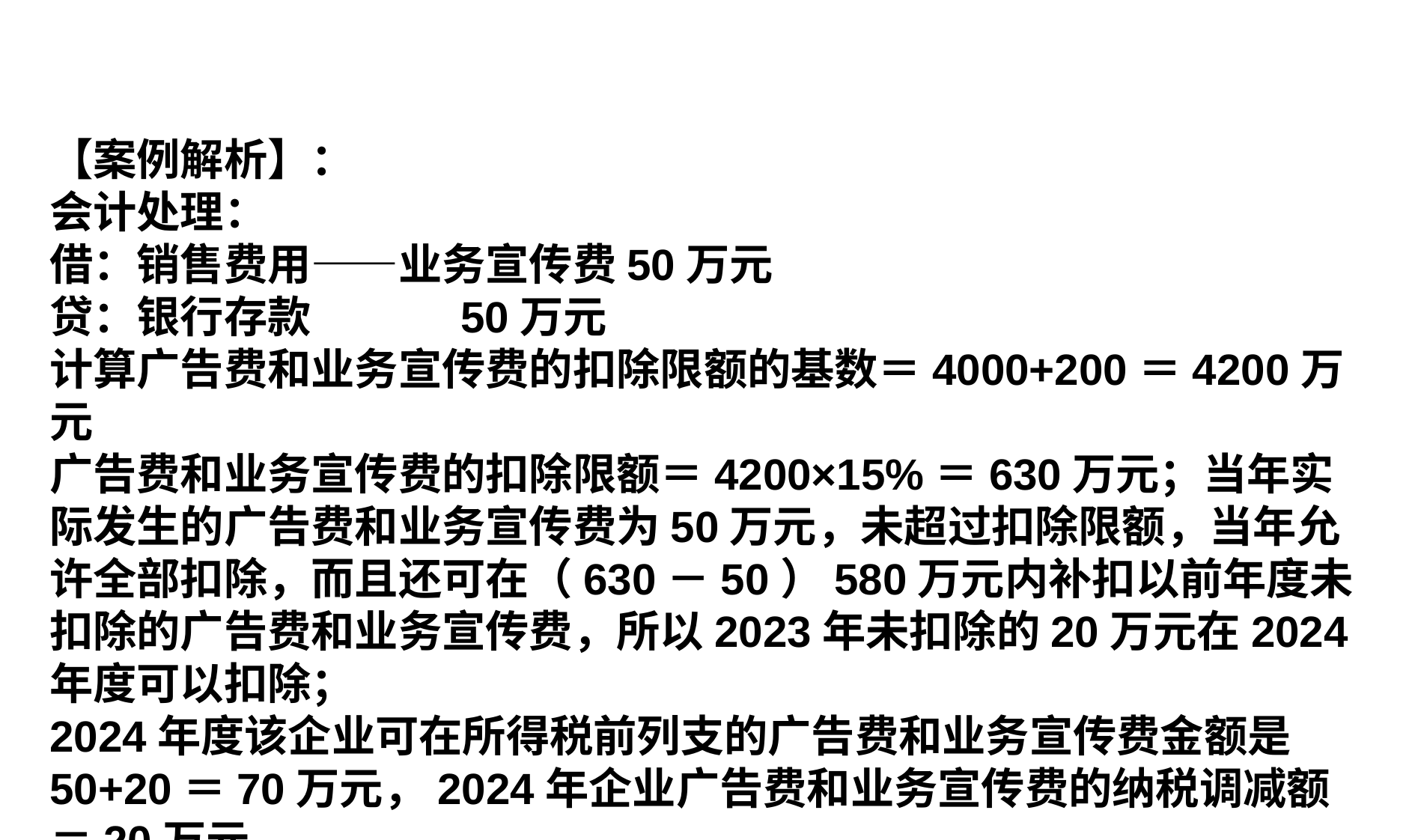

【案例解析】：
会计处理：
借：销售费用――业务宣传费50万元
贷：银行存款              50万元
计算广告费和业务宣传费的扣除限额的基数＝4000+200＝4200万元
广告费和业务宣传费的扣除限额＝4200×15%＝630万元；当年实际发生的广告费和业务宣传费为50万元，未超过扣除限额，当年允许全部扣除，而且还可在（630－50）580万元内补扣以前年度未扣除的广告费和业务宣传费，所以2023年未扣除的20万元在2024年度可以扣除；
2024年度该企业可在所得税前列支的广告费和业务宣传费金额是50+20＝70万元，2024年企业广告费和业务宣传费的纳税调减额＝20万元。
A105060	广告费和业务宣传费跨年度纳税调整明细表